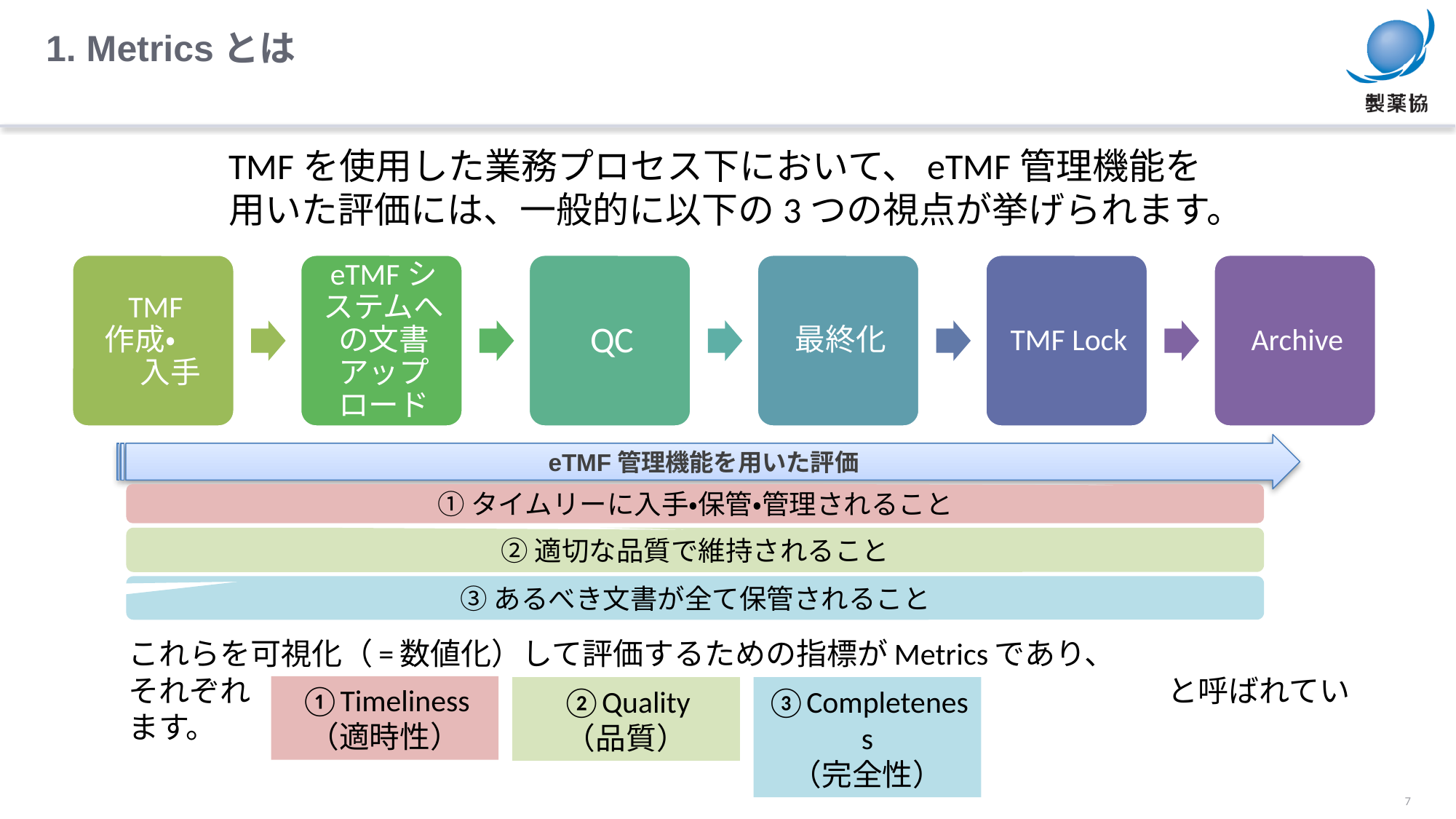

1. Metricsとは
TMFを使用した業務プロセス下において、eTMF管理機能を用いた評価には、一般的に以下の3つの視点が挙げられます。
TMF
作成・　　入手

eTMFシステムへの文書アップロード

QC

最終化

TMF Lock

Archive
eTMF管理機能を用いた評価
①タイムリーに入手・保管・管理されること
②適切な品質で維持されること
③あるべき文書が全て保管されること
これらを可視化（=数値化）して評価するための指標がMetricsであり、
それぞれ　　　　　　　　　　　　　　　　　　　　　　　　　　　　　　と呼ばれています。
①Timeliness
（適時性）
②Quality
（品質）
③Completeness
（完全性）
7